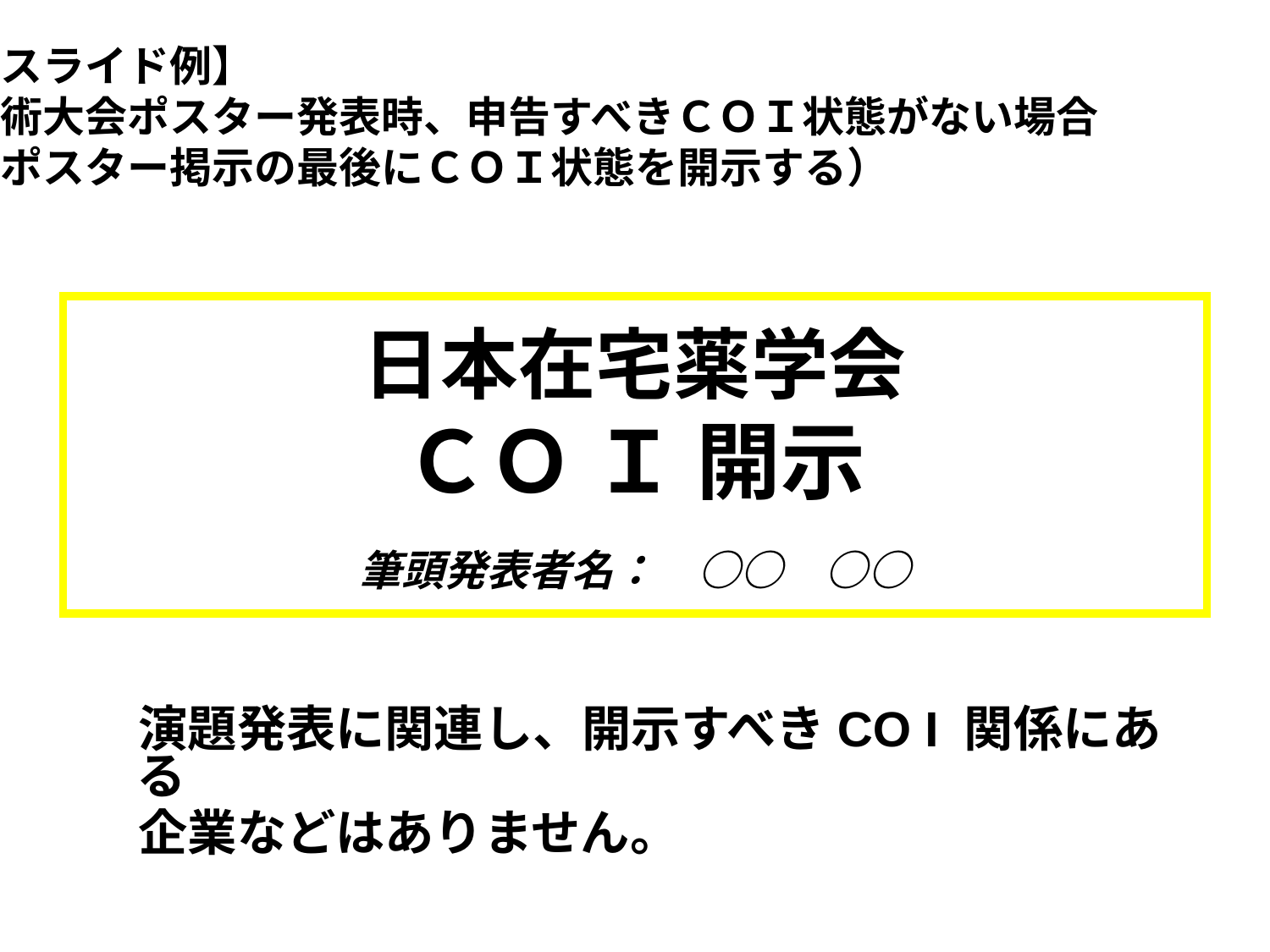

【スライド例】
学術大会ポスター発表時、申告すべきＣＯＩ状態がない場合
（ポスター掲示の最後にＣＯＩ状態を開示する）

日本在宅薬学会
ＣＯ Ｉ 開示
　
筆頭発表者名：　○○　○○

　演題発表に関連し、開示すべきCO I 関係にある
　企業などはありません。